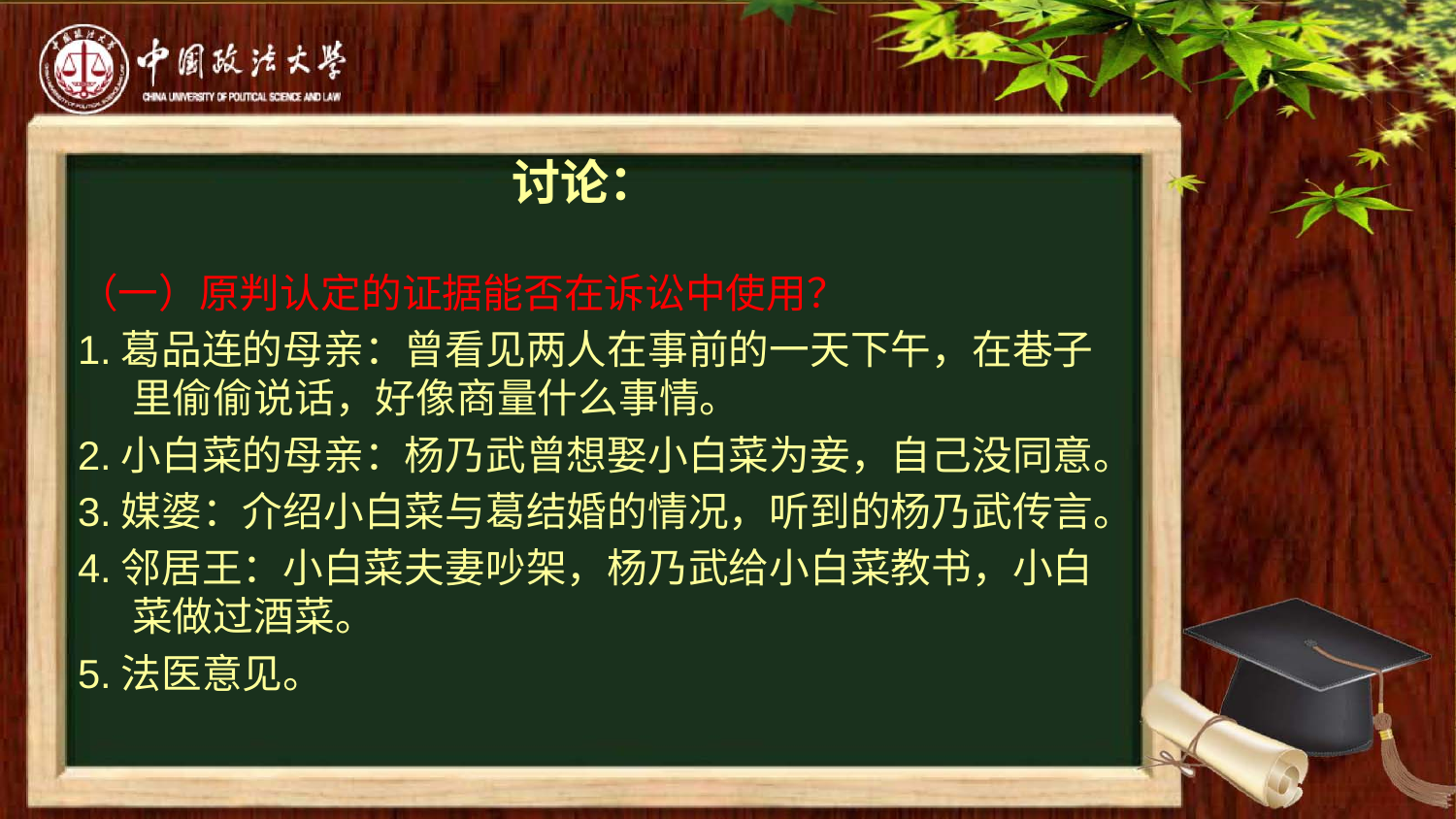

# 讨论：
（一）原判认定的证据能否在诉讼中使用？
1.葛品连的母亲：曾看见两人在事前的一天下午，在巷子里偷偷说话，好像商量什么事情。
2.小白菜的母亲：杨乃武曾想娶小白菜为妾，自己没同意。
3.媒婆：介绍小白菜与葛结婚的情况，听到的杨乃武传言。
4.邻居王：小白菜夫妻吵架，杨乃武给小白菜教书，小白菜做过酒菜。
5.法医意见。